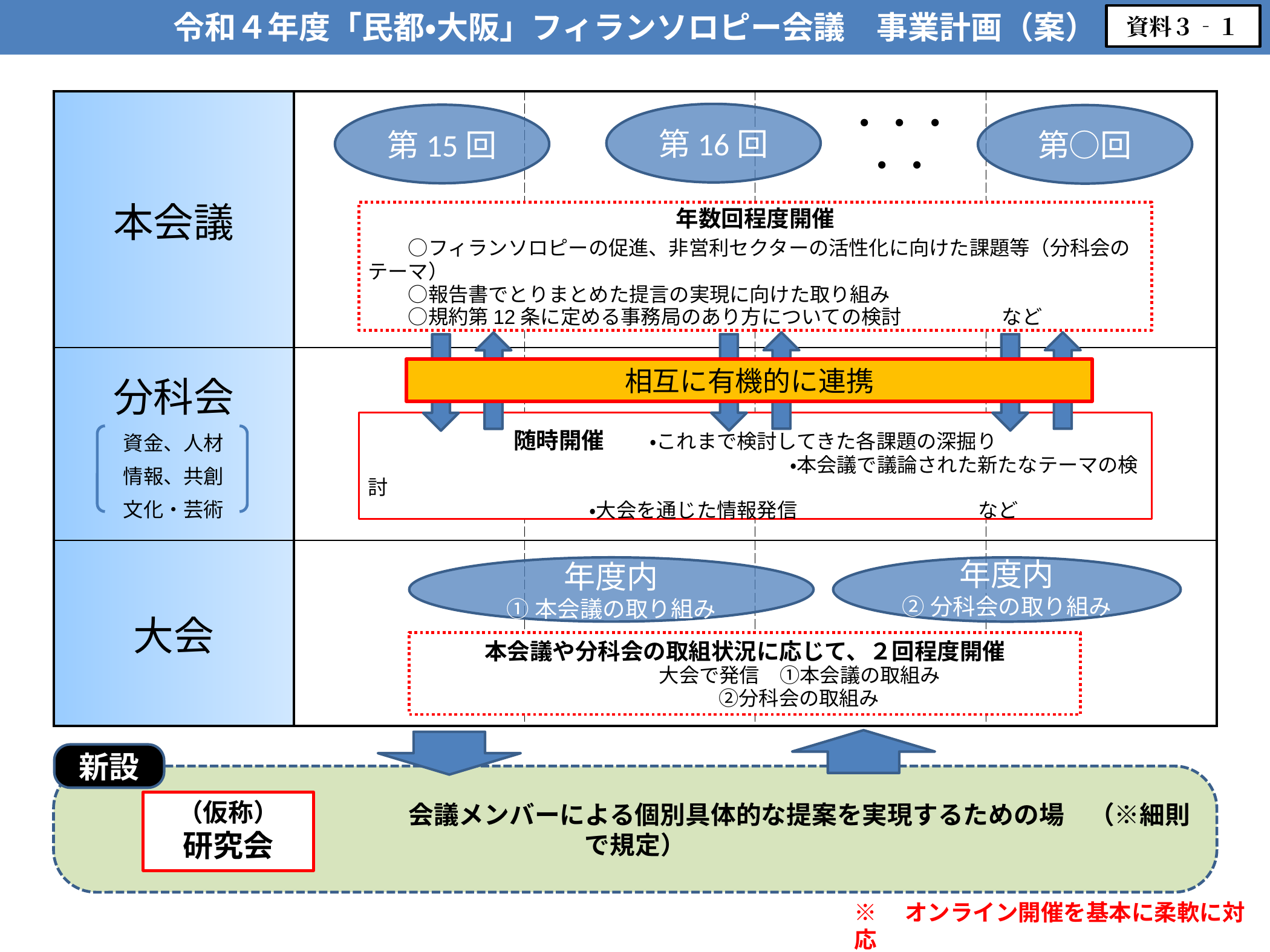

令和４年度「民都・大阪」フィランソロピー会議　事業計画（案）
資料３‐１
| 本会議 |  |  |  |  |
| --- | --- | --- | --- | --- |
| 分科会 資金、人材 情報、共創 文化・芸術 |  |  |  |  |
| 大会 |  |  |  |  |
第16回
第15回
第○回
・・・・・
年数回程度開催
　　○フィランソロピーの促進、非営利セクターの活性化に向けた課題等（分科会のテーマ）
　　○報告書でとりまとめた提言の実現に向けた取り組み
　　○規約第12条に定める事務局のあり方についての検討　　　　　など
相互に有機的に連携

随時開催　　・これまで検討してきた各課題の深掘り
　　　　　　　　　　　　　　　　　　　　　・本会議で議論された新たなテーマの検討
		　　・大会を通じた情報発信　　　　　　　　　など

年度内
①本会議の取り組み
年度内
②分科会の取り組み
本会議や分科会の取組状況に応じて、２回程度開催
　　　　　　　　　　　　大会で発信　①本会議の取組み
	　　　　　　　 　　　 ②分科会の取組み

新設
　　　　　　　　　　　　　会議メンバーによる個別具体的な提案を実現するための場　（※細則で規定）
（仮称）
研究会
※　オンライン開催を基本に柔軟に対応